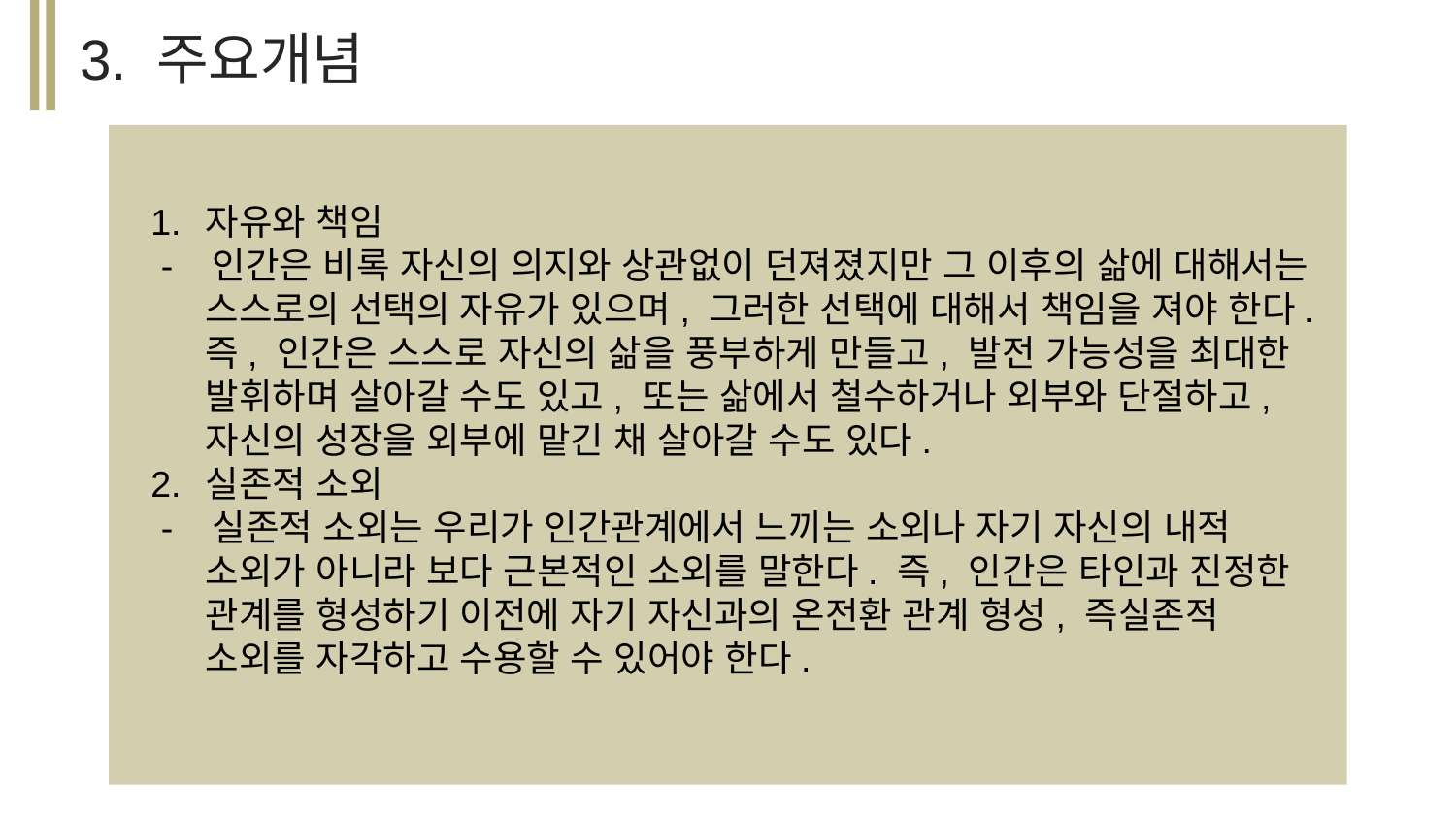

3. 주요개념

자유와 책임
 -   인간은 비록 자신의 의지와 상관없이 던져졌지만 그 이후의 삶에 대해서는 스스로의 선택의 자유가 있으며, 그러한 선택에 대해서 책임을 져야 한다. 즉, 인간은 스스로 자신의 삶을 풍부하게 만들고, 발전 가능성을 최대한 발휘하며 살아갈 수도 있고, 또는 삶에서 철수하거나 외부와 단절하고, 자신의 성장을 외부에 맡긴 채 살아갈 수도 있다.
실존적 소외
 -   실존적 소외는 우리가 인간관계에서 느끼는 소외나 자기 자신의 내적 소외가 아니라 보다 근본적인 소외를 말한다. 즉, 인간은 타인과 진정한 관계를 형성하기 이전에 자기 자신과의 온전환 관계 형성, 즉실존적 소외를 자각하고 수용할 수 있어야 한다.